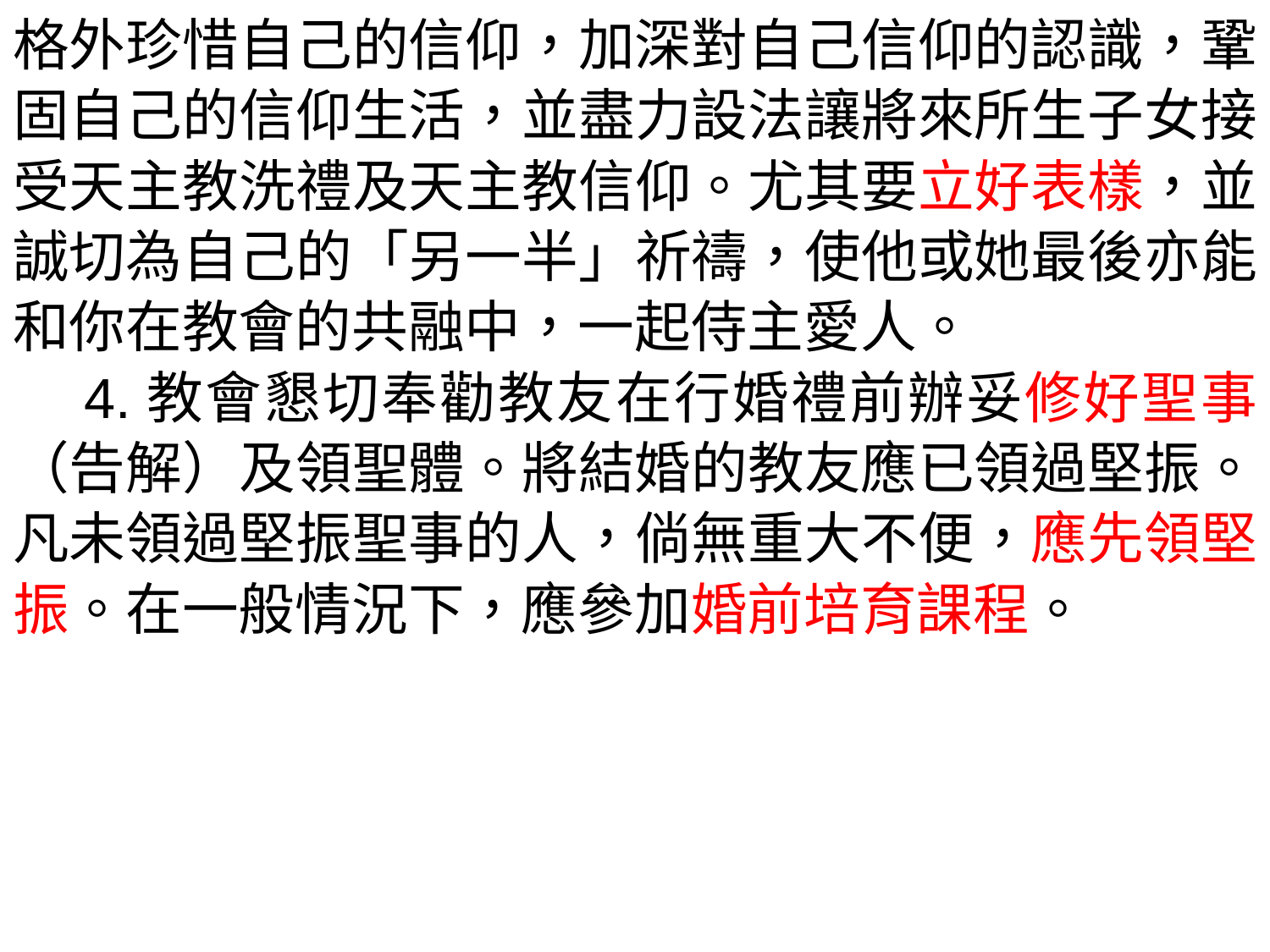

格外珍惜自己的信仰，加深對自己信仰的認識，鞏固自己的信仰生活，並盡力設法讓將來所生子女接受天主教洗禮及天主教信仰。尤其要立好表樣，並誠切為自己的「另一半」祈禱，使他或她最後亦能和你在教會的共融中，一起侍主愛人。
  4.教會懇切奉勸教友在行婚禮前辦妥修好聖事（告解）及領聖體。將結婚的教友應已領過堅振。凡未領過堅振聖事的人，倘無重大不便，應先領堅振。在一般情況下，應參加婚前培育課程。